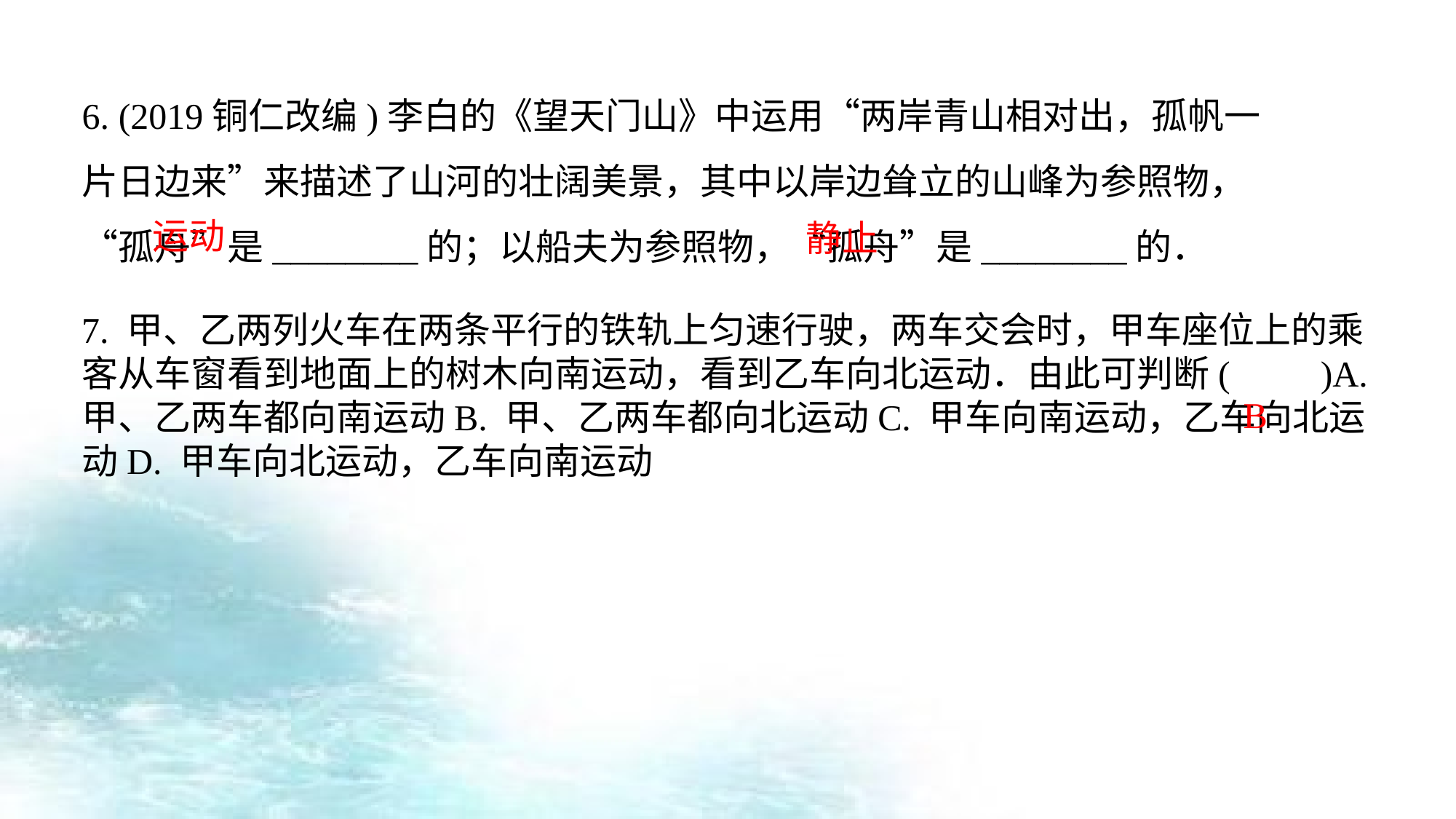

6. (2019铜仁改编)李白的《望天门山》中运用“两岸青山相对出，孤帆一片日边来”来描述了山河的壮阔美景，其中以岸边耸立的山峰为参照物，“孤舟”是________的；以船夫为参照物，“孤舟”是________的．
运动
静止
7. 甲、乙两列火车在两条平行的铁轨上匀速行驶，两车交会时，甲车座位上的乘客从车窗看到地面上的树木向南运动，看到乙车向北运动．由此可判断(　　)A. 甲、乙两车都向南运动B. 甲、乙两车都向北运动C. 甲车向南运动，乙车向北运动D. 甲车向北运动，乙车向南运动

B